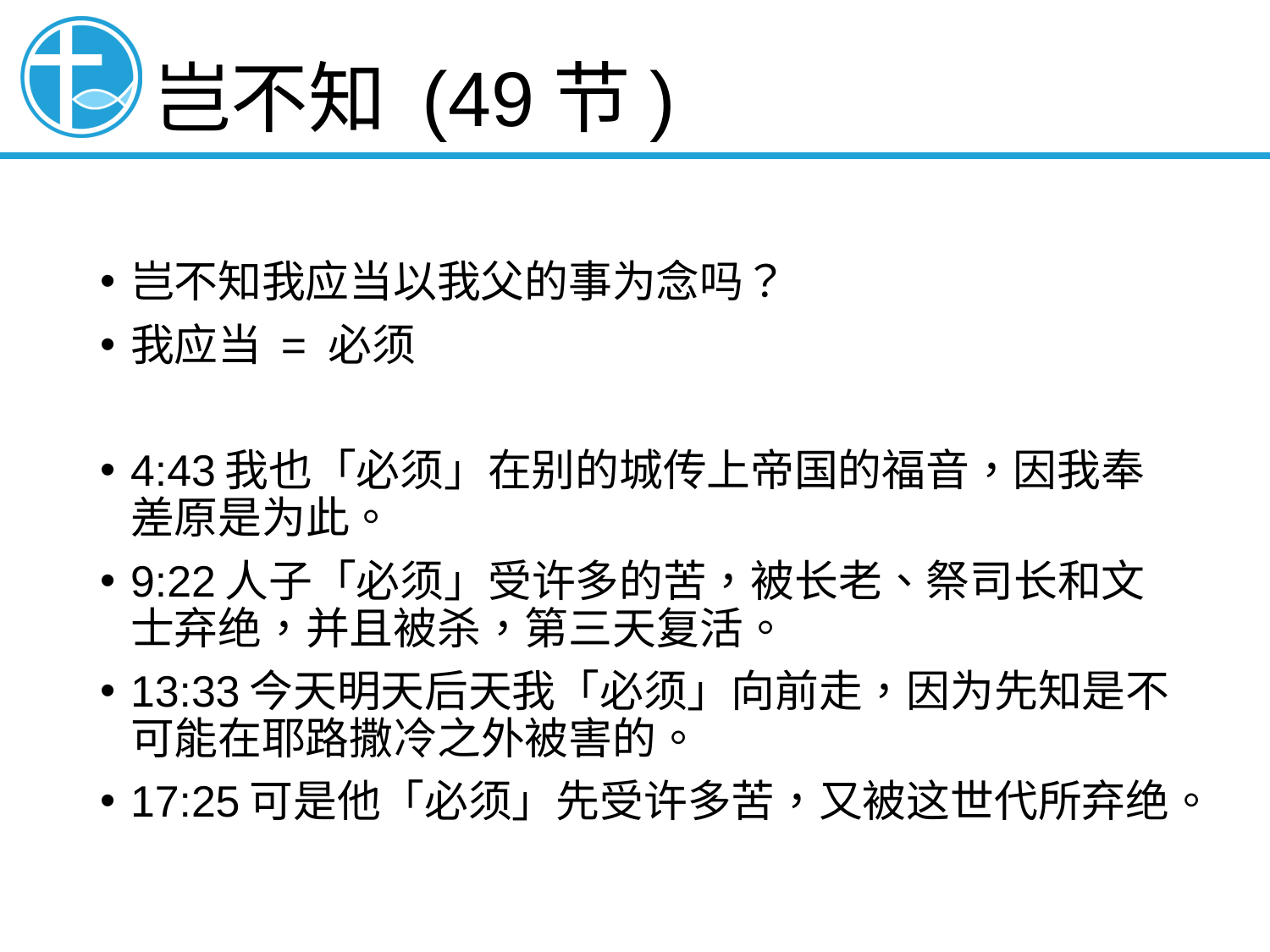

# 岂不知 (49节)
岂不知我应当以我父的事为念吗？
我应当 = 必须

4:43我也「必须」在别的城传上帝国的福音，因我奉差原是为此。
9:22人子「必须」受许多的苦，被长老、祭司长和文士弃绝，并且被杀，第三天复活。
13:33今天明天后天我「必须」向前走，因为先知是不可能在耶路撒冷之外被害的。
17:25可是他「必须」先受许多苦，又被这世代所弃绝。